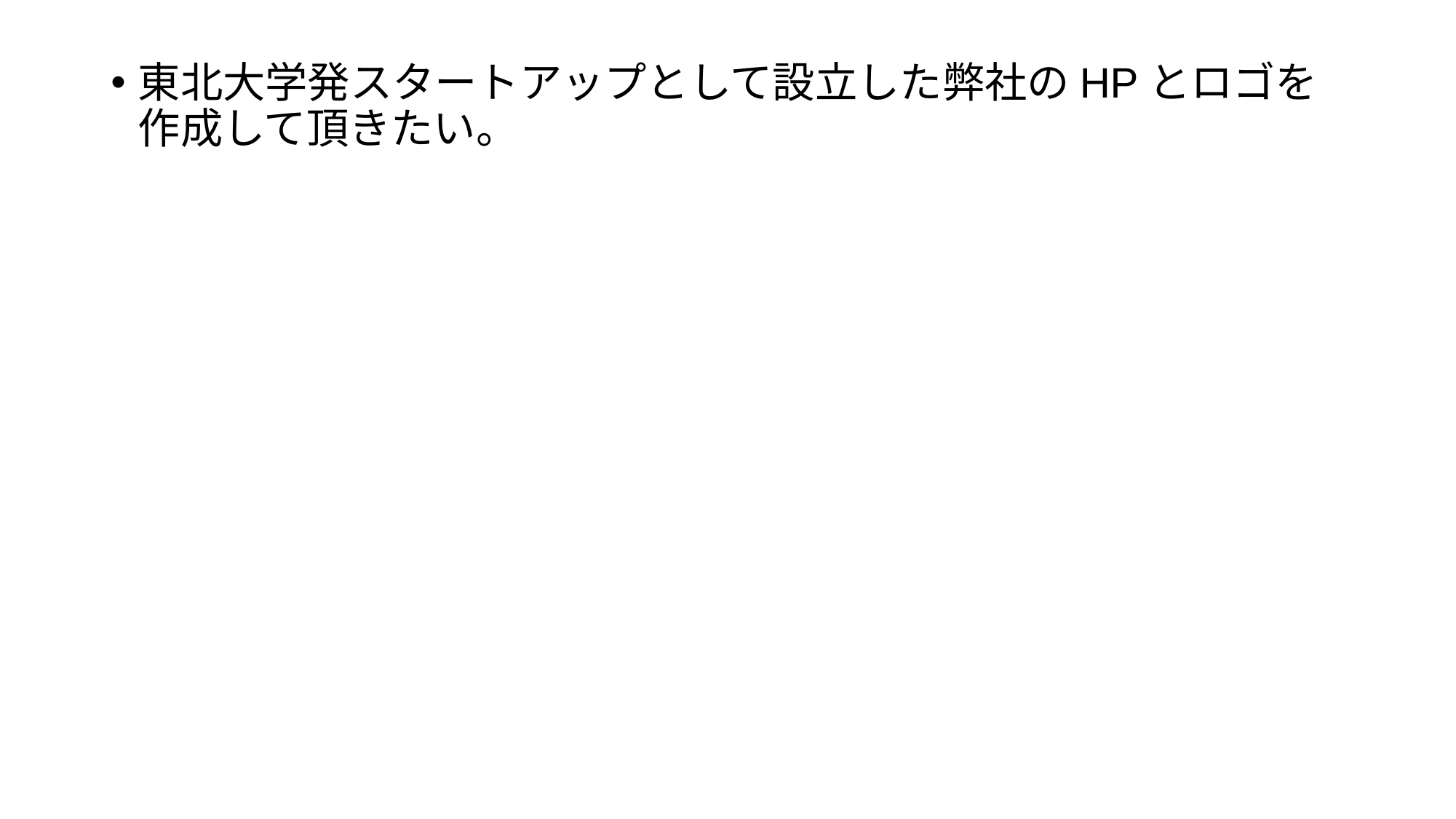

東北大学発スタートアップとして設立した弊社のHPとロゴを作成して頂きたい。